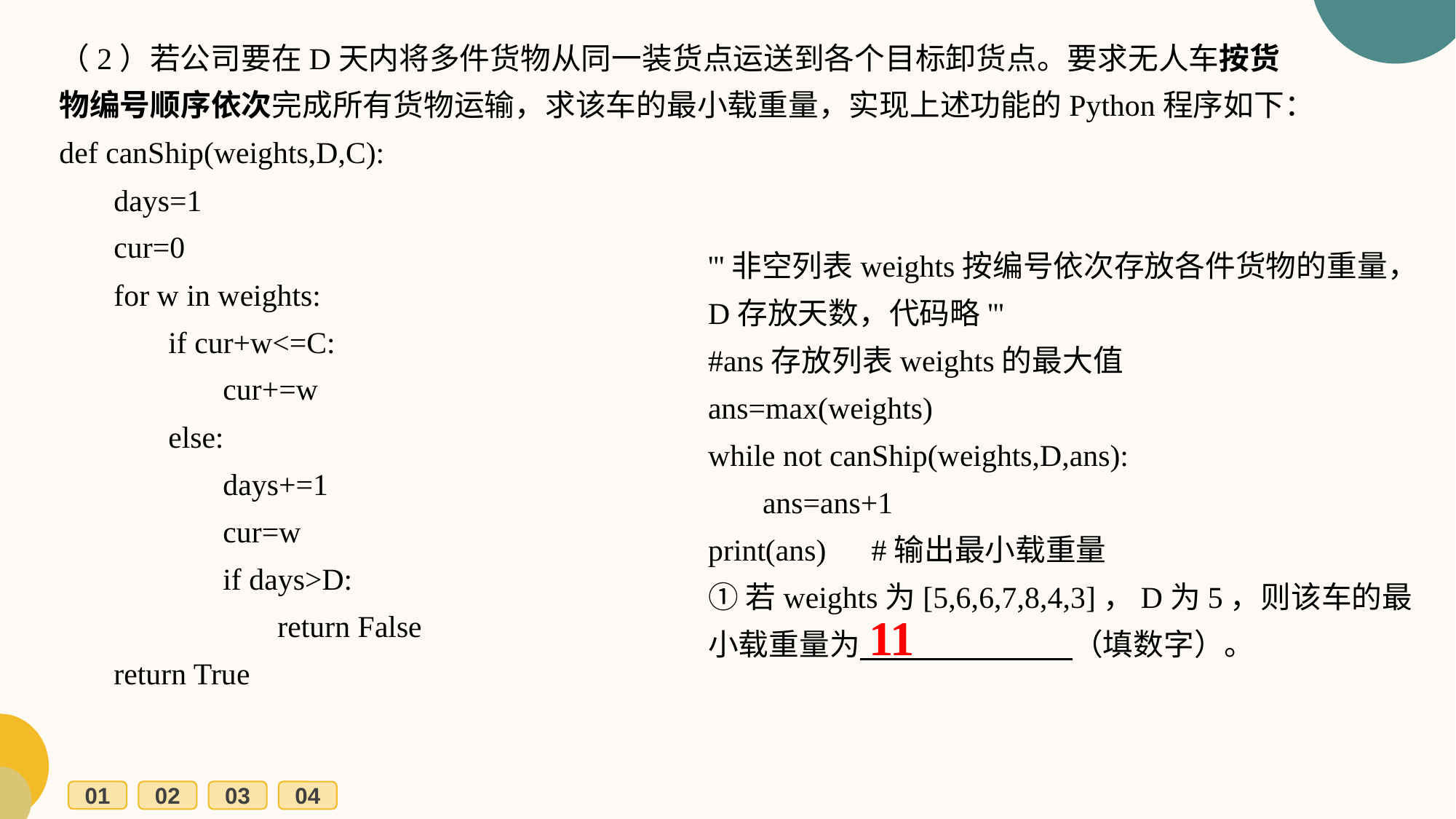

（2）若公司要在D天内将多件货物从同一装货点运送到各个目标卸货点。要求无人车按货物编号顺序依次完成所有货物运输，求该车的最小载重量，实现上述功能的Python程序如下：
def canShip(weights,D,C):
days=1
cur=0
for w in weights:
if cur+w<=C:
cur+=w
else:
days+=1
cur=w
if days>D:
return False
return True
'''非空列表weights按编号依次存放各件货物的重量，D存放天数，代码略'''
#ans存放列表weights的最大值
ans=max(weights)
while not canShip(weights,D,ans):
ans=ans+1
print(ans)　#输出最小载重量
①若weights为[5,6,6,7,8,4,3]，D为5，则该车的最小载重量为　　　　　　　（填数字）。
11